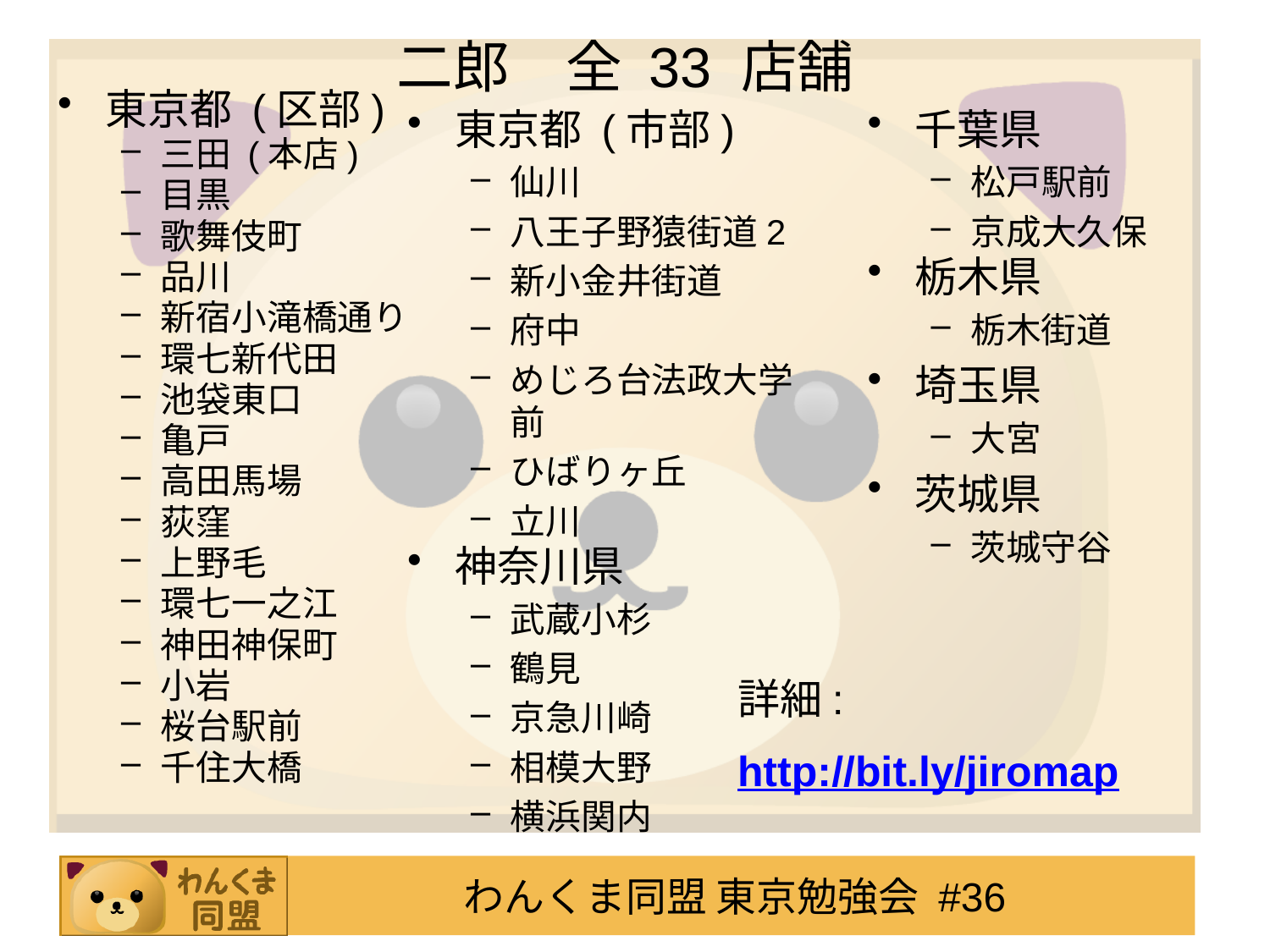

# 二郎　全 33 店舗
東京都 (区部)
三田 (本店)
目黒
歌舞伎町
品川
新宿小滝橋通り
環七新代田
池袋東口
亀戸
高田馬場
荻窪
上野毛
環七一之江
神田神保町
小岩
桜台駅前
千住大橋
東京都 (市部)
仙川
八王子野猿街道2
新小金井街道
府中
めじろ台法政大学前
ひばりヶ丘
立川
神奈川県
武蔵小杉
鶴見
京急川崎
相模大野
横浜関内
千葉県
松戸駅前
京成大久保
栃木県
栃木街道
埼玉県
大宮
茨城県
茨城守谷
詳細:
http://bit.ly/jiromap